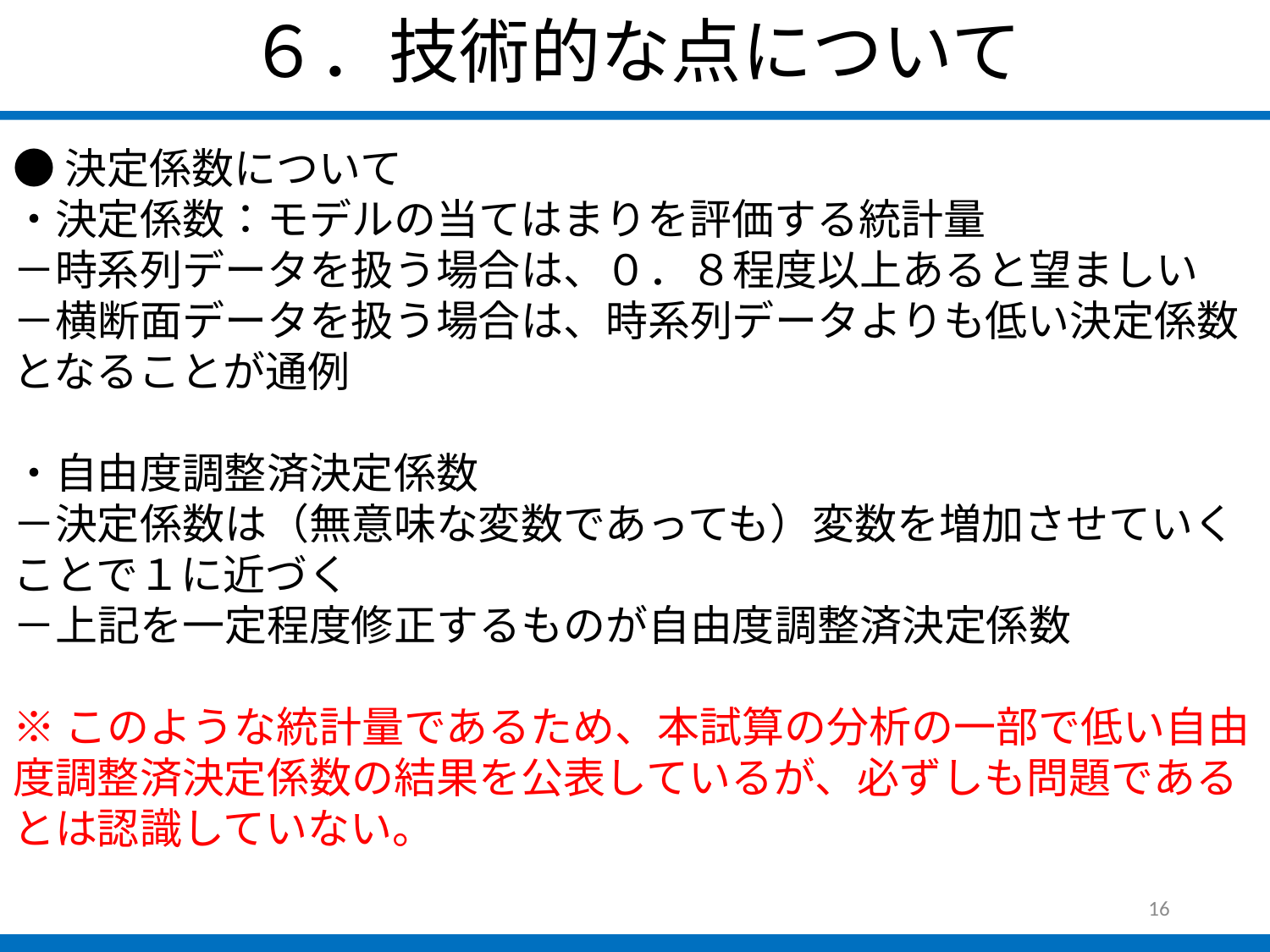

６．技術的な点について

●決定係数について
・決定係数：モデルの当てはまりを評価する統計量
－時系列データを扱う場合は、０．８程度以上あると望ましい
－横断面データを扱う場合は、時系列データよりも低い決定係数となることが通例

・自由度調整済決定係数
－決定係数は（無意味な変数であっても）変数を増加させていくことで１に近づく
－上記を一定程度修正するものが自由度調整済決定係数

※このような統計量であるため、本試算の分析の一部で低い自由度調整済決定係数の結果を公表しているが、必ずしも問題であるとは認識していない。
16